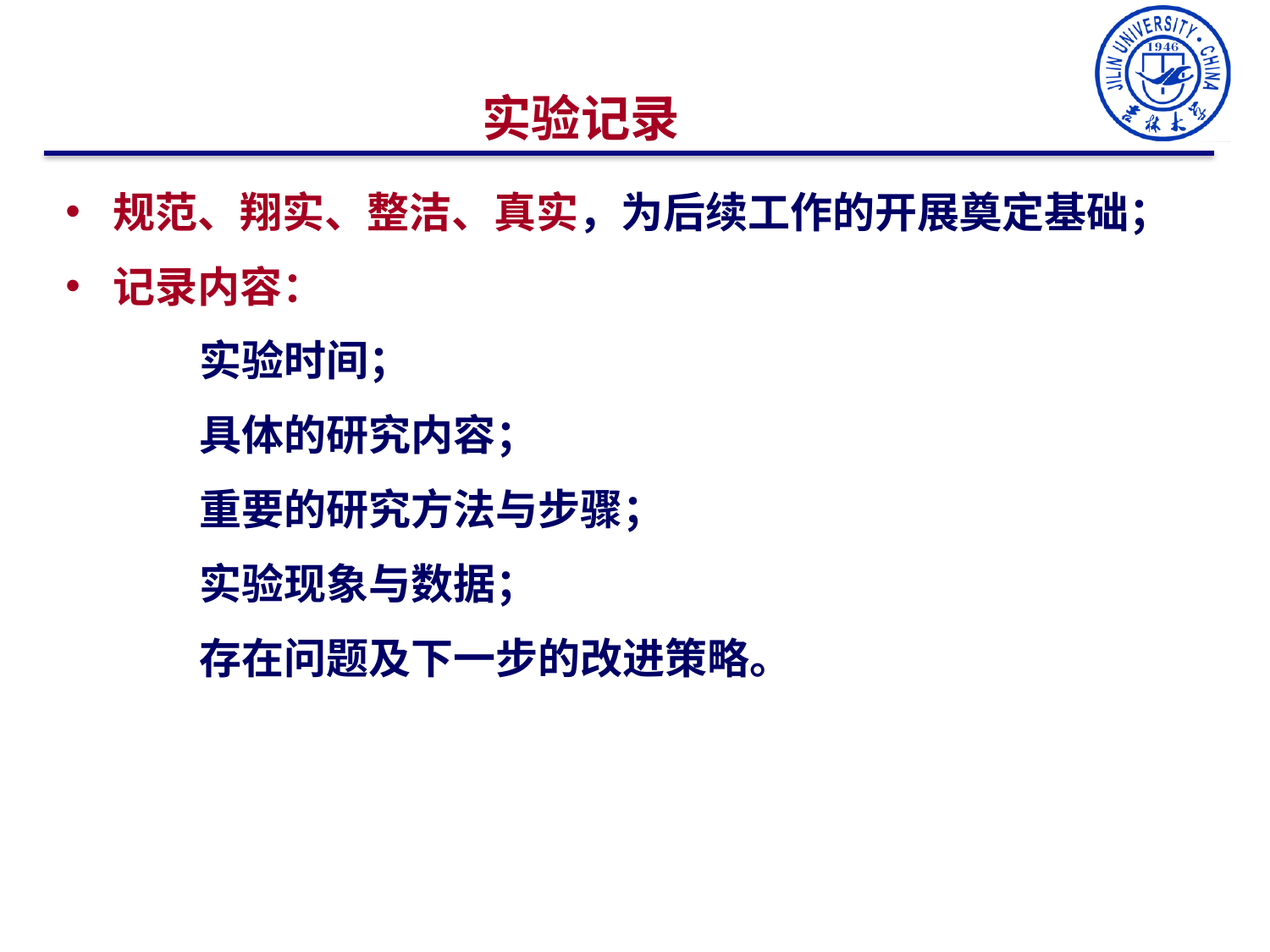

实验记录
规范、翔实、整洁、真实，为后续工作的开展奠定基础；
记录内容：
             实验时间；
             具体的研究内容；
             重要的研究方法与步骤；
             实验现象与数据；
             存在问题及下一步的改进策略。